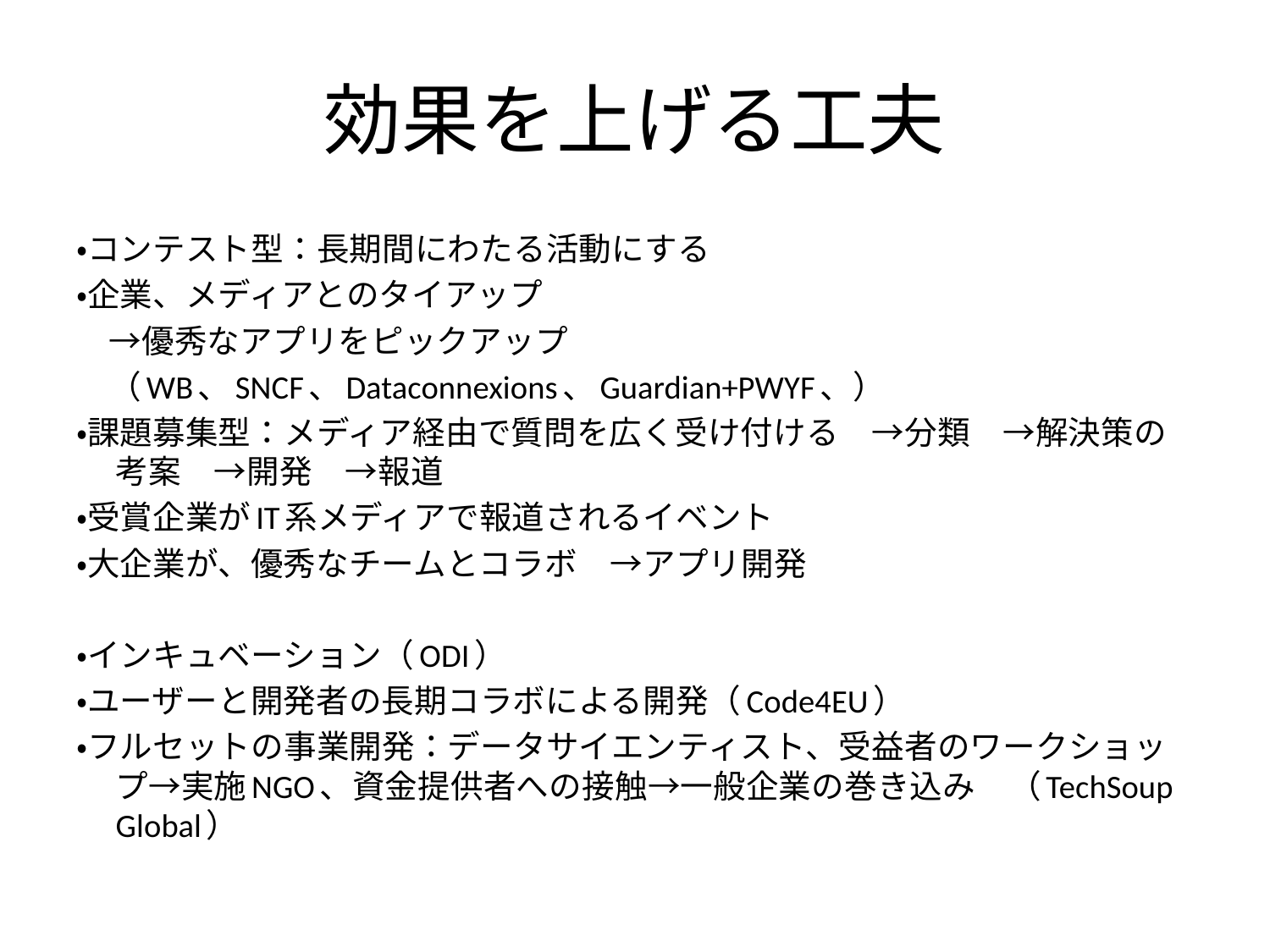

# 効果を上げる工夫
・コンテスト型：長期間にわたる活動にする
・企業、メディアとのタイアップ
　→優秀なアプリをピックアップ
　（WB、SNCF、Dataconnexions、Guardian+PWYF、）
・課題募集型：メディア経由で質問を広く受け付ける　→分類　→解決策の考案　→開発　→報道
・受賞企業がIT系メディアで報道されるイベント
・大企業が、優秀なチームとコラボ　→アプリ開発

・インキュベーション（ODI）
・ユーザーと開発者の長期コラボによる開発（Code4EU）
・フルセットの事業開発：データサイエンティスト、受益者のワークショップ→実施NGO、資金提供者への接触→一般企業の巻き込み　（TechSoup Global）